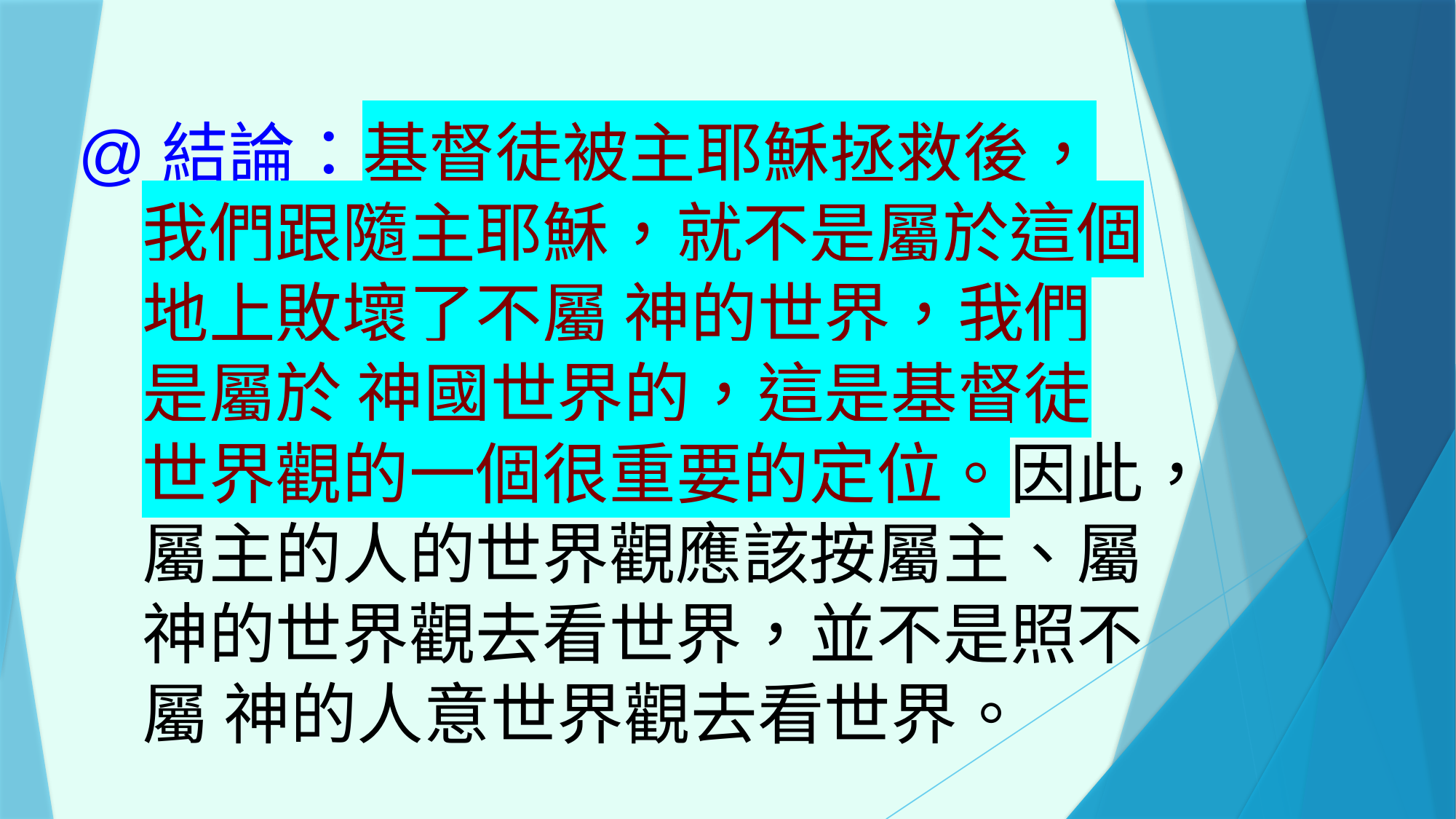

@結論：基督徒被主耶穌拯救後，我們跟隨主耶穌，就不是屬於這個地上敗壞了不屬 神的世界，我們是屬於 神國世界的，這是基督徒世界觀的一個很重要的定位。因此，屬主的人的世界觀應該按屬主、屬 神的世界觀去看世界，並不是照不屬 神的人意世界觀去看世界。